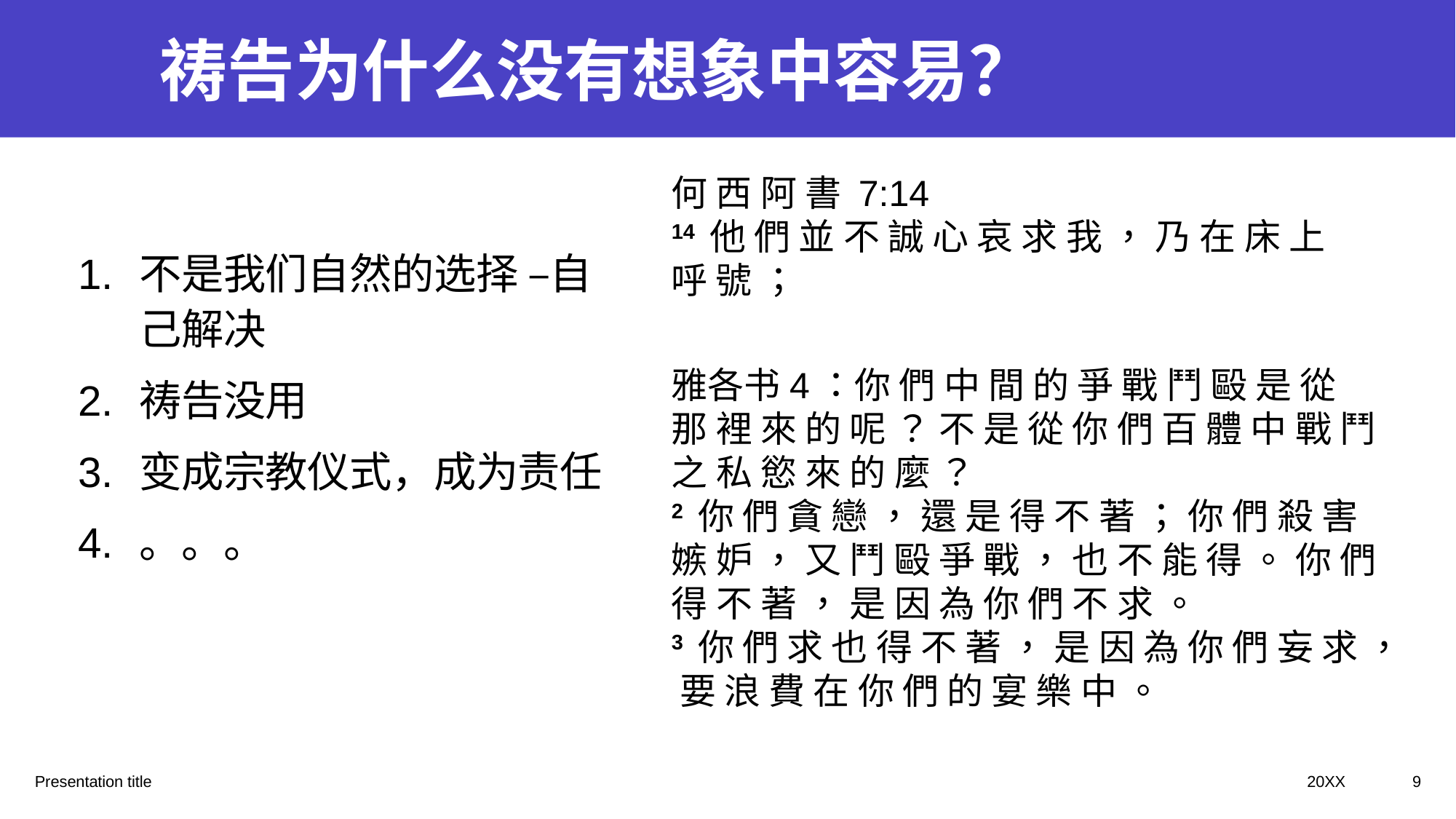

# 祷告为什么没有想象中容易？
何 西 阿 書 7:14
14 他 們 並 不 誠 心 哀 求 我 ， 乃 在 床 上 呼 號 ；
不是我们自然的选择 –自己解决
祷告没用
变成宗教仪式，成为责任
。。。
雅各书4：你 們 中 間 的 爭 戰 鬥 毆 是 從 那 裡 來 的 呢 ？ 不 是 從 你 們 百 體 中 戰 鬥 之 私 慾 來 的 麼 ？
2 你 們 貪 戀 ， 還 是 得 不 著 ； 你 們 殺 害 嫉 妒 ， 又 鬥 毆 爭 戰 ， 也 不 能 得 。 你 們 得 不 著 ， 是 因 為 你 們 不 求 。
3 你 們 求 也 得 不 著 ， 是 因 為 你 們 妄 求 ， 要 浪 費 在 你 們 的 宴 樂 中 。
20XX
Presentation title
9